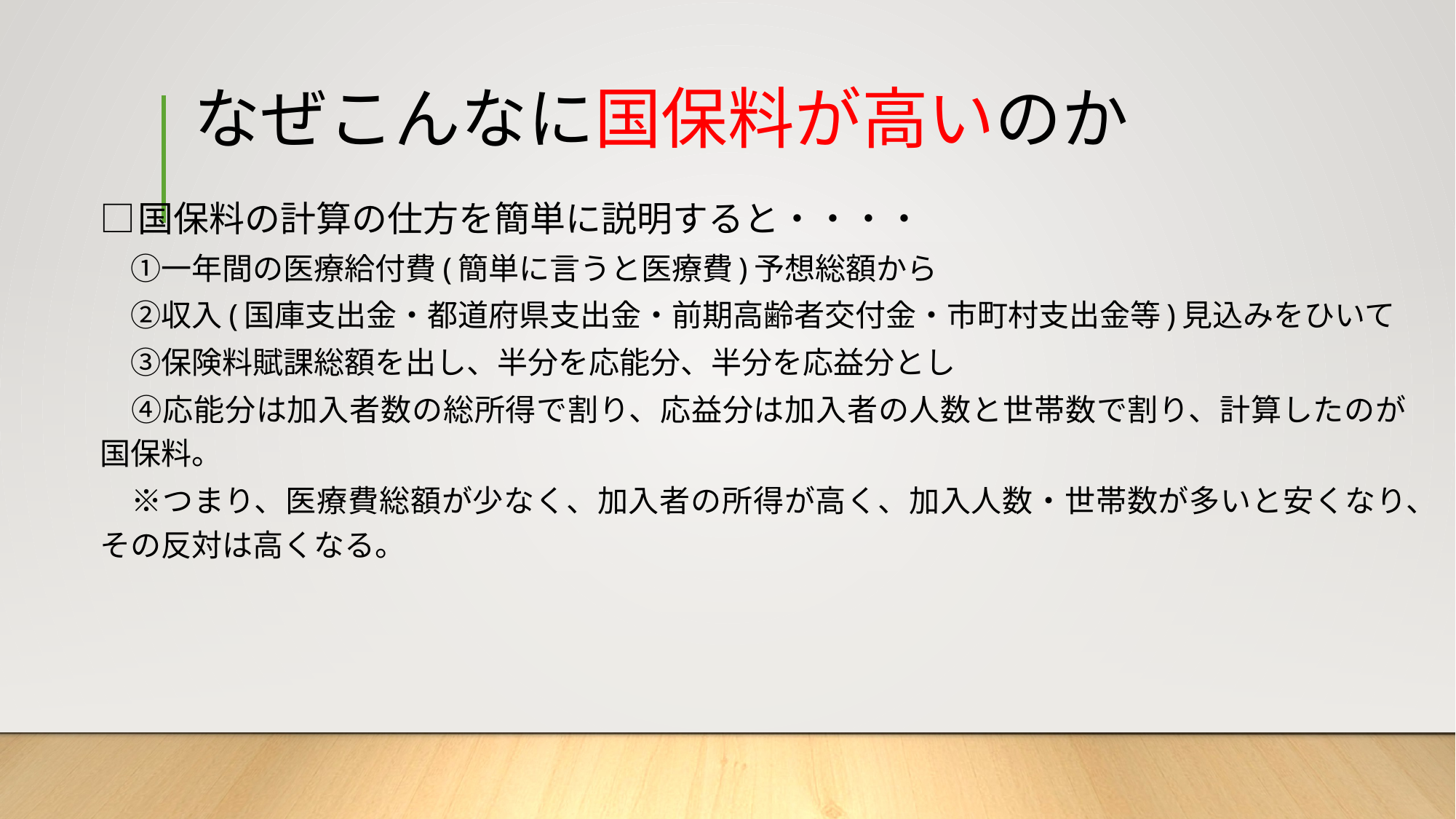

# なぜこんなに国保料が高いのか
□国保料の計算の仕方を簡単に説明すると・・・・
　①一年間の医療給付費(簡単に言うと医療費)予想総額から
　②収入(国庫支出金・都道府県支出金・前期高齢者交付金・市町村支出金等)見込みをひいて
　③保険料賦課総額を出し、半分を応能分、半分を応益分とし
　④応能分は加入者数の総所得で割り、応益分は加入者の人数と世帯数で割り、計算したのが国保料。
　※つまり、医療費総額が少なく、加入者の所得が高く、加入人数・世帯数が多いと安くなり、その反対は高くなる。